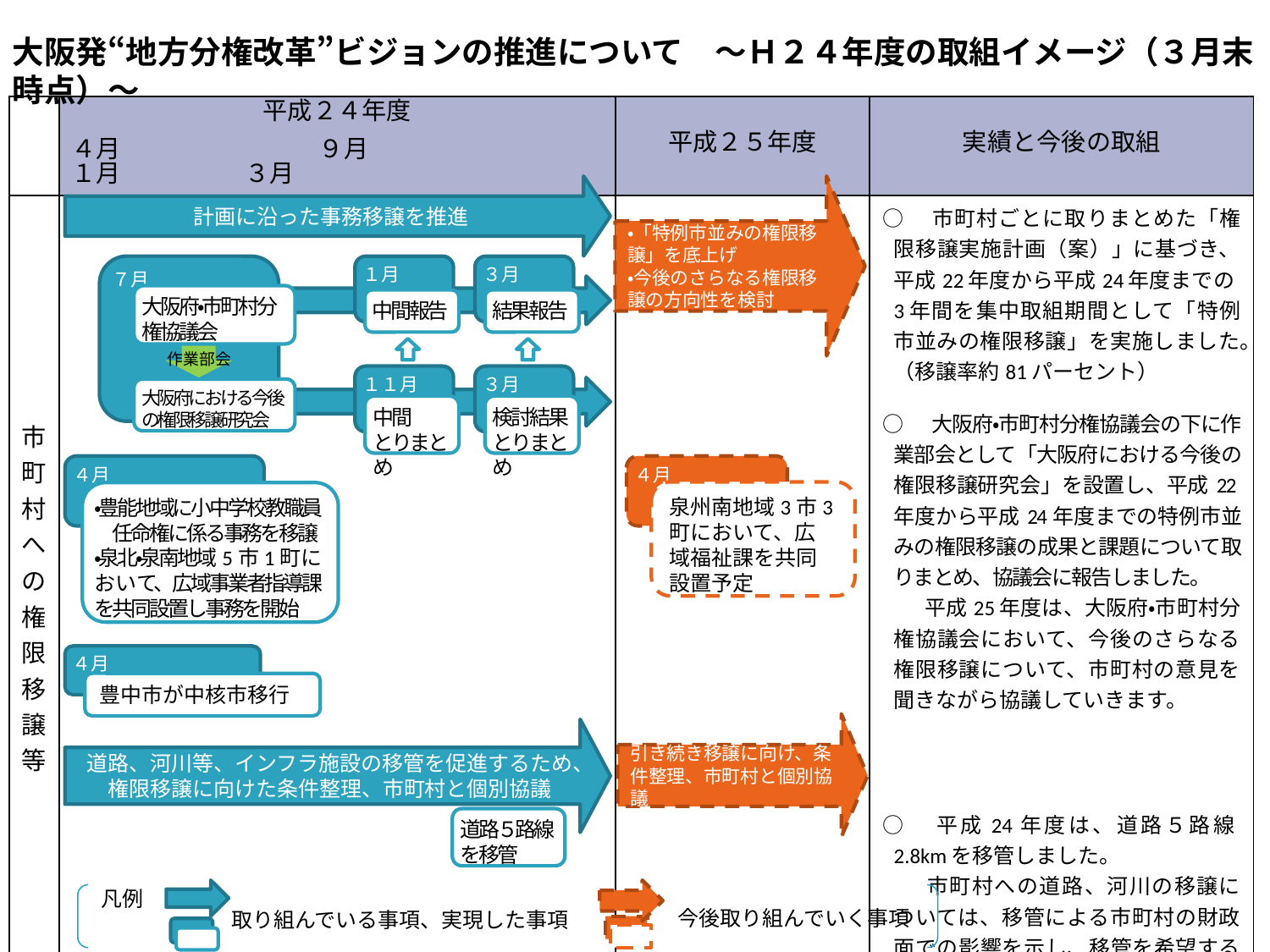

大阪発“地方分権改革”ビジョンの推進について　～Ｈ２４年度の取組イメージ（３月末時点）～
|  | 平成２４年度 | 平成２５年度 | 実績と今後の取組 |
| --- | --- | --- | --- |
|  | ４月　　　　　　　　９月　　　　　　　　　１月　　　　　３月 |  |  |
| 市町村への権限移譲等 |  |  | ○　市町村ごとに取りまとめた「権限移譲実施計画（案）」に基づき、平成22年度から平成24年度までの3年間を集中取組期間として「特例市並みの権限移譲」を実施しました。（移譲率約81パーセント） ○　大阪府・市町村分権協議会の下に作業部会として「大阪府における今後の権限移譲研究会」を設置し、平成22年度から平成24年度までの特例市並みの権限移譲の成果と課題について取りまとめ、協議会に報告しました。 　　平成25年度は、大阪府・市町村分権協議会において、今後のさらなる権限移譲について、市町村の意見を聞きながら協議していきます。　 　 ○　平成24年度は、道路５路線2.8kmを移管しました。 　　市町村への道路、河川の移譲については、移管による市町村の財政面での影響を示し、移管を希望する市町村との個別協議を進めます。 |
計画に沿った事務移譲を推進
・「特例市並みの権限移譲」を底上げ
・今後のさらなる権限移譲の方向性を検討
１月
３月
７月

大阪府・市町村分権協議会
中間報告
結果報告

作業部会

１１月
３月

大阪府における今後の権限移譲研究会
中間
とりまとめ
検討結果
とりまとめ
４月
４月
泉州南地域3市3町において、広域福祉課を共同設置予定
・豊能地域に小中学校教職員　任命権に係る事務を移譲
・泉北・泉南地域5市1町において、広域事業者指導課を共同設置し事務を開始
４月
豊中市が中核市移行
引き続き移譲に向け、条件整理、市町村と個別協議
道路、河川等、インフラ施設の移管を促進するため、
権限移譲に向けた条件整理、市町村と個別協議
道路５路線を移管
凡例

今後取り組んでいく事項
取り組んでいる事項、実現した事項